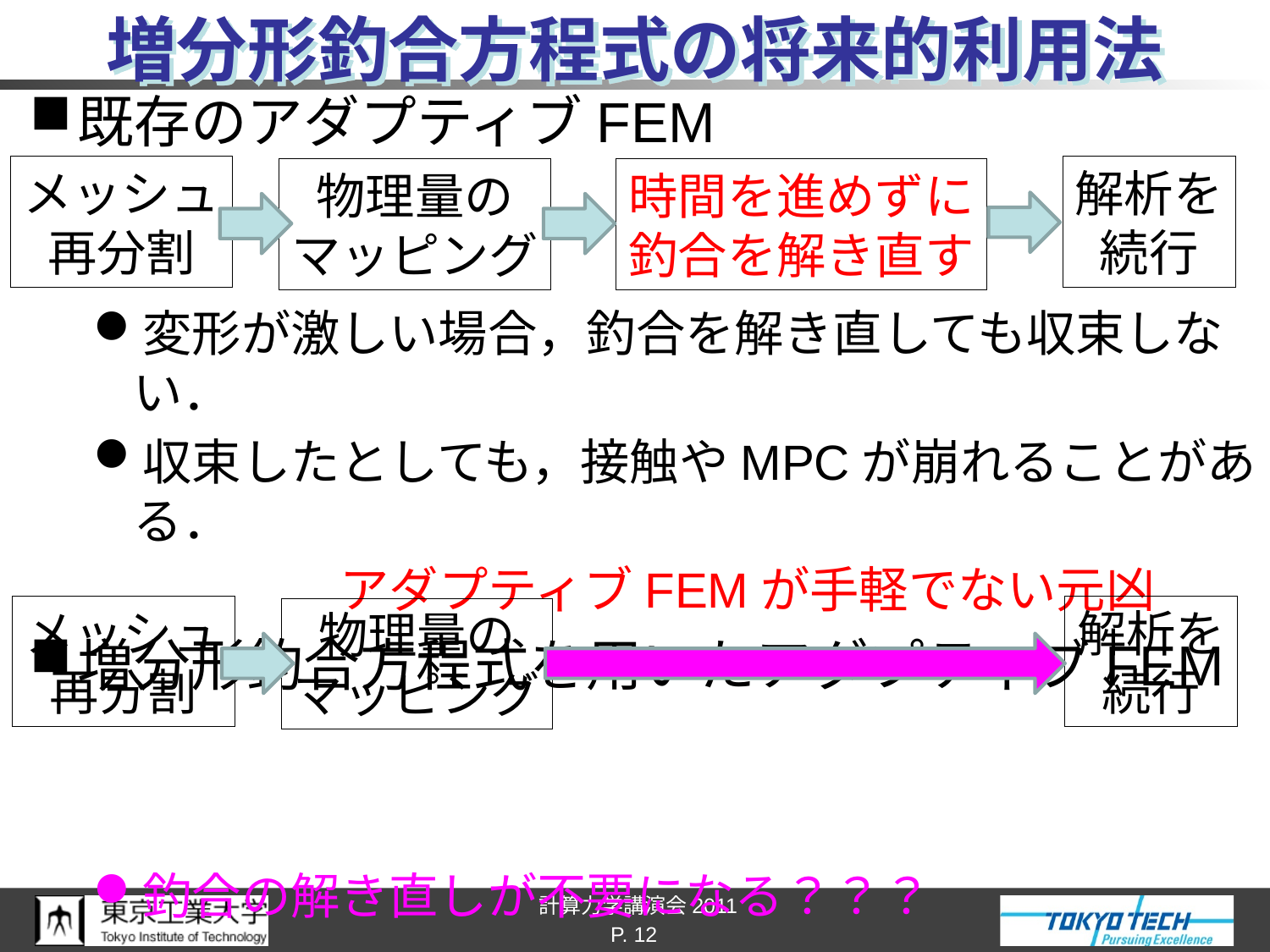

# 増分形釣合方程式の将来的利用法
既存のアダプティブFEM

変形が激しい場合，釣合を解き直しても収束しない．
収束したとしても，接触やMPCが崩れることがある．
　　　　　アダプティブFEMが手軽でない元凶
増分形釣合方程式を用いたアダプティブFEM

釣合の解き直しが不要になる？？？

メッシュ
再分割
解析を
続行
物理量の
マッピング
時間を進めずに
釣合を解き直す

メッシュ
再分割
解析を
続行
物理量の
マッピング

P. 12